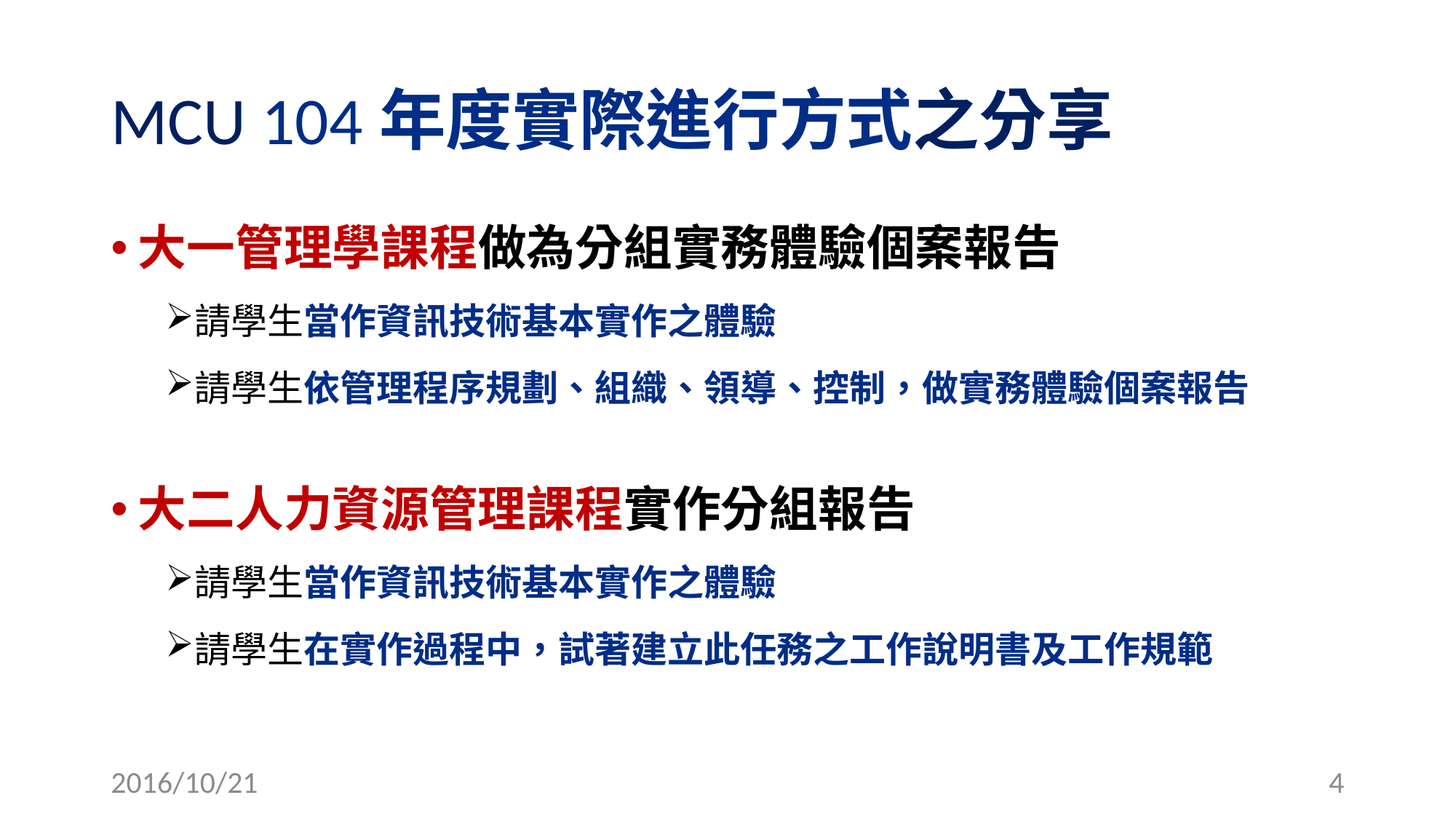

# MCU 104年度實際進行方式之分享
大一管理學課程做為分組實務體驗個案報告
請學生當作資訊技術基本實作之體驗
請學生依管理程序規劃、組織、領導、控制，做實務體驗個案報告

大二人力資源管理課程實作分組報告
請學生當作資訊技術基本實作之體驗
請學生在實作過程中，試著建立此任務之工作說明書及工作規範
2016/10/21
4